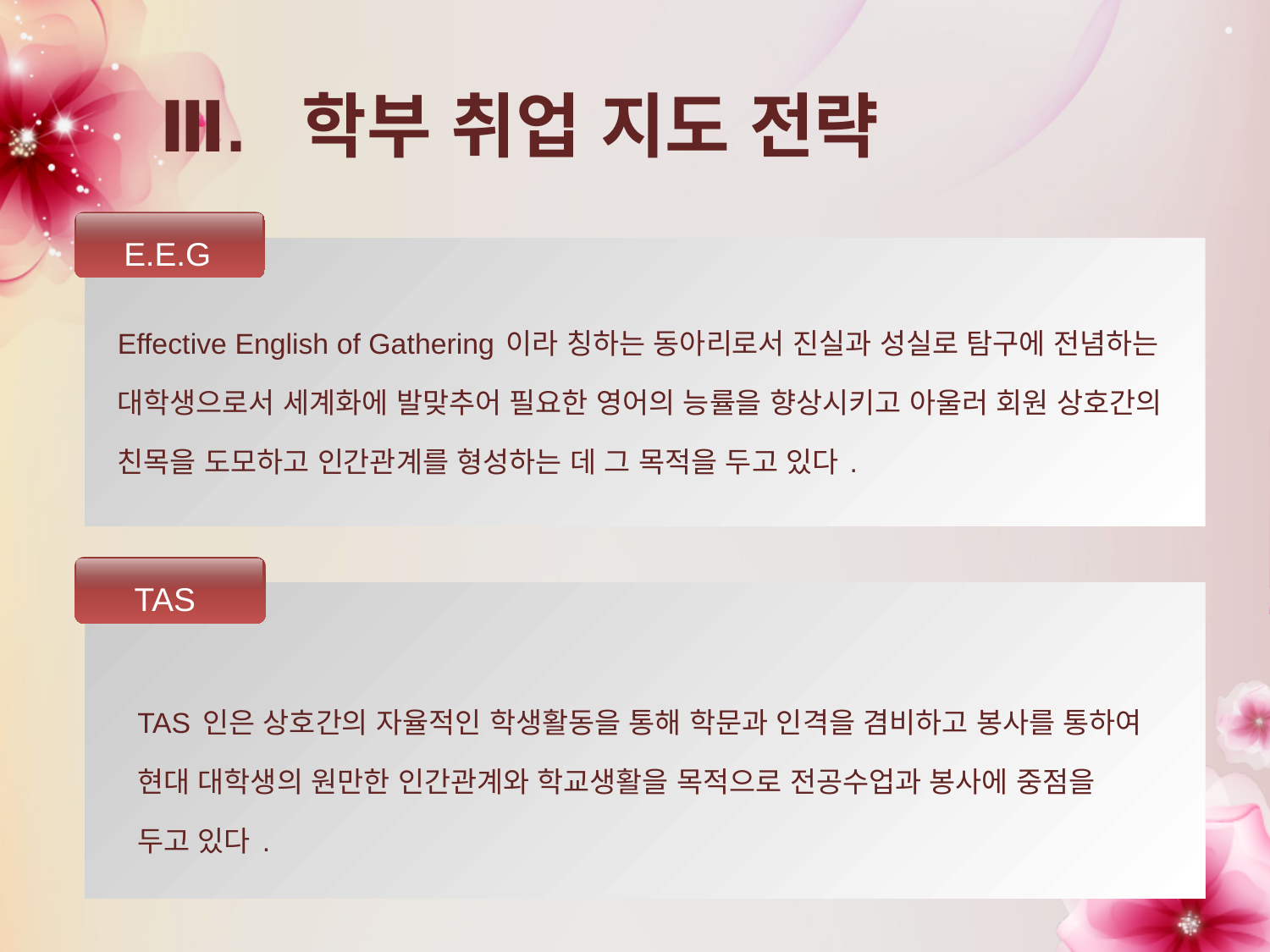

# Ⅲ.  학부 취업 지도 전략

E.E.G

Effective English of Gathering이라 칭하는 동아리로서 진실과 성실로 탐구에 전념하는 대학생으로서 세계화에 발맞추어 필요한 영어의 능률을 향상시키고 아울러 회원 상호간의 친목을 도모하고 인간관계를 형성하는 데 그 목적을 두고 있다.

TAS

TAS인은 상호간의 자율적인 학생활동을 통해 학문과 인격을 겸비하고 봉사를 통하여 현대 대학생의 원만한 인간관계와 학교생활을 목적으로 전공수업과 봉사에 중점을 두고 있다.